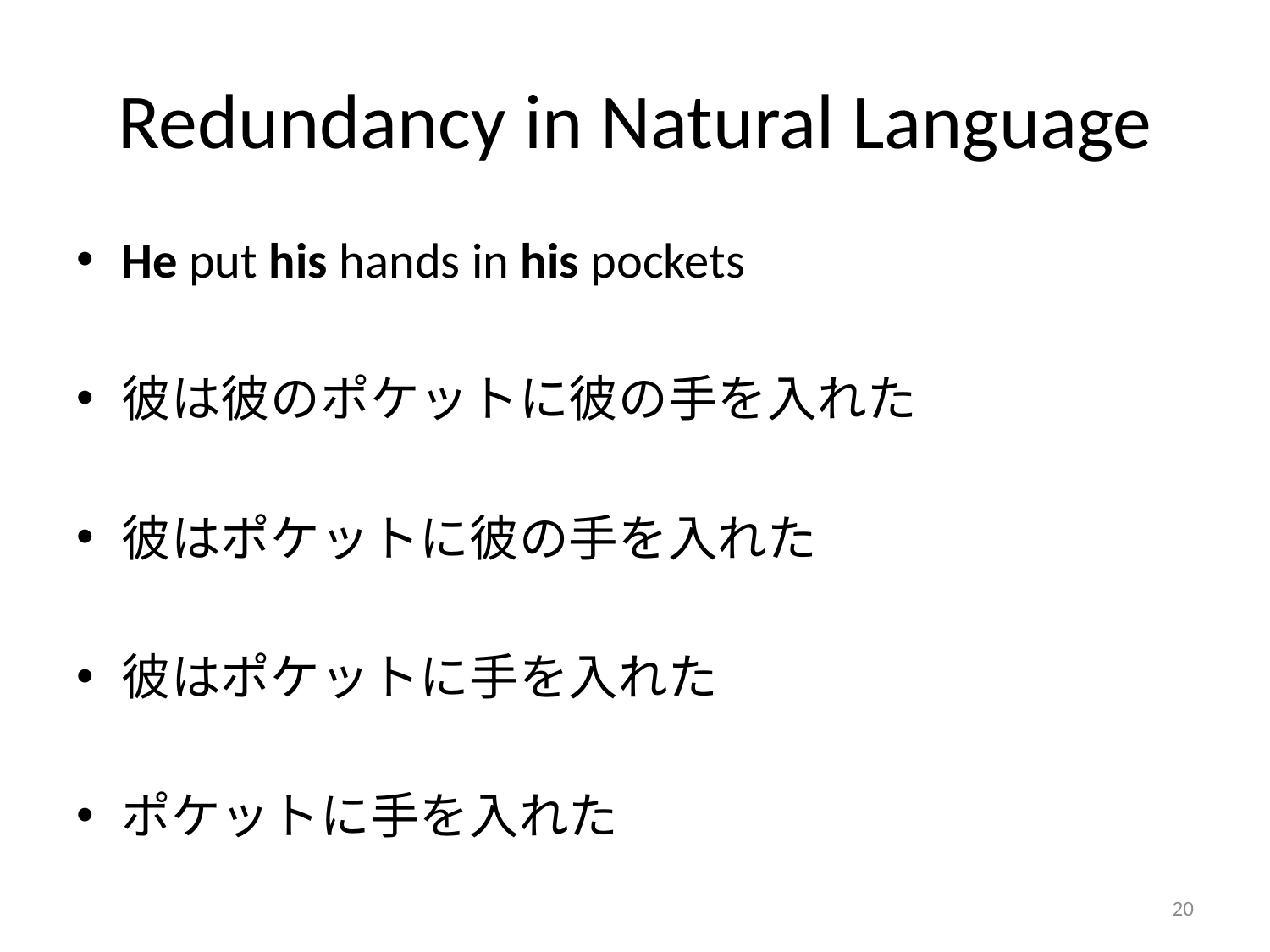

# Redundancy in Natural Language
He put his hands in his pockets

彼は彼のポケットに彼の手を入れた

彼はポケットに彼の手を入れた

彼はポケットに手を入れた

ポケットに手を入れた

20